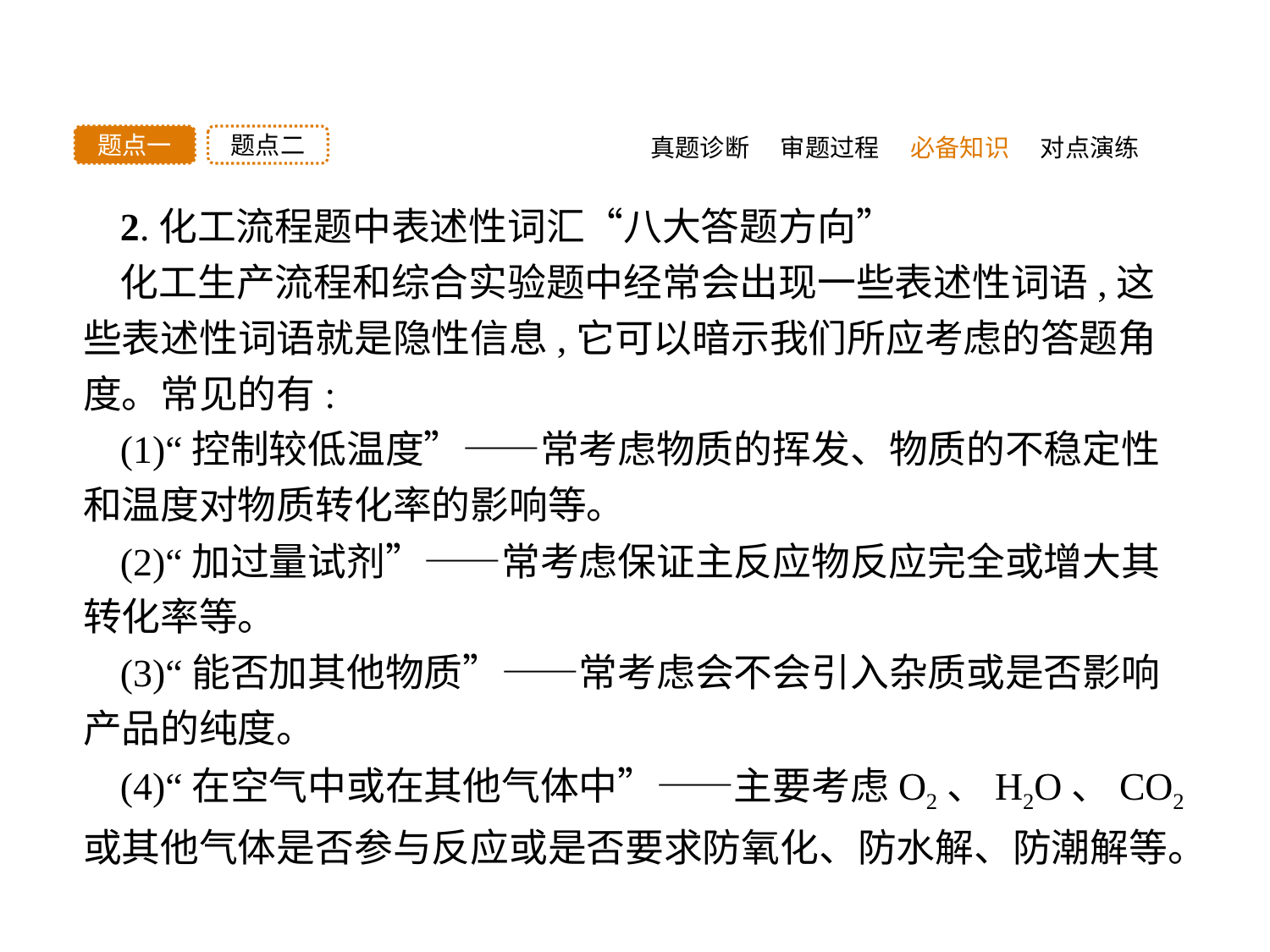

真题诊断
题点二
题点一
审题过程
必备知识
对点演练
2.化工流程题中表述性词汇“八大答题方向”
化工生产流程和综合实验题中经常会出现一些表述性词语,这些表述性词语就是隐性信息,它可以暗示我们所应考虑的答题角度。常见的有:
(1)“控制较低温度”——常考虑物质的挥发、物质的不稳定性和温度对物质转化率的影响等。
(2)“加过量试剂”——常考虑保证主反应物反应完全或增大其转化率等。
(3)“能否加其他物质”——常考虑会不会引入杂质或是否影响产品的纯度。
(4)“在空气中或在其他气体中”——主要考虑O2、H2O、CO2或其他气体是否参与反应或是否要求防氧化、防水解、防潮解等。